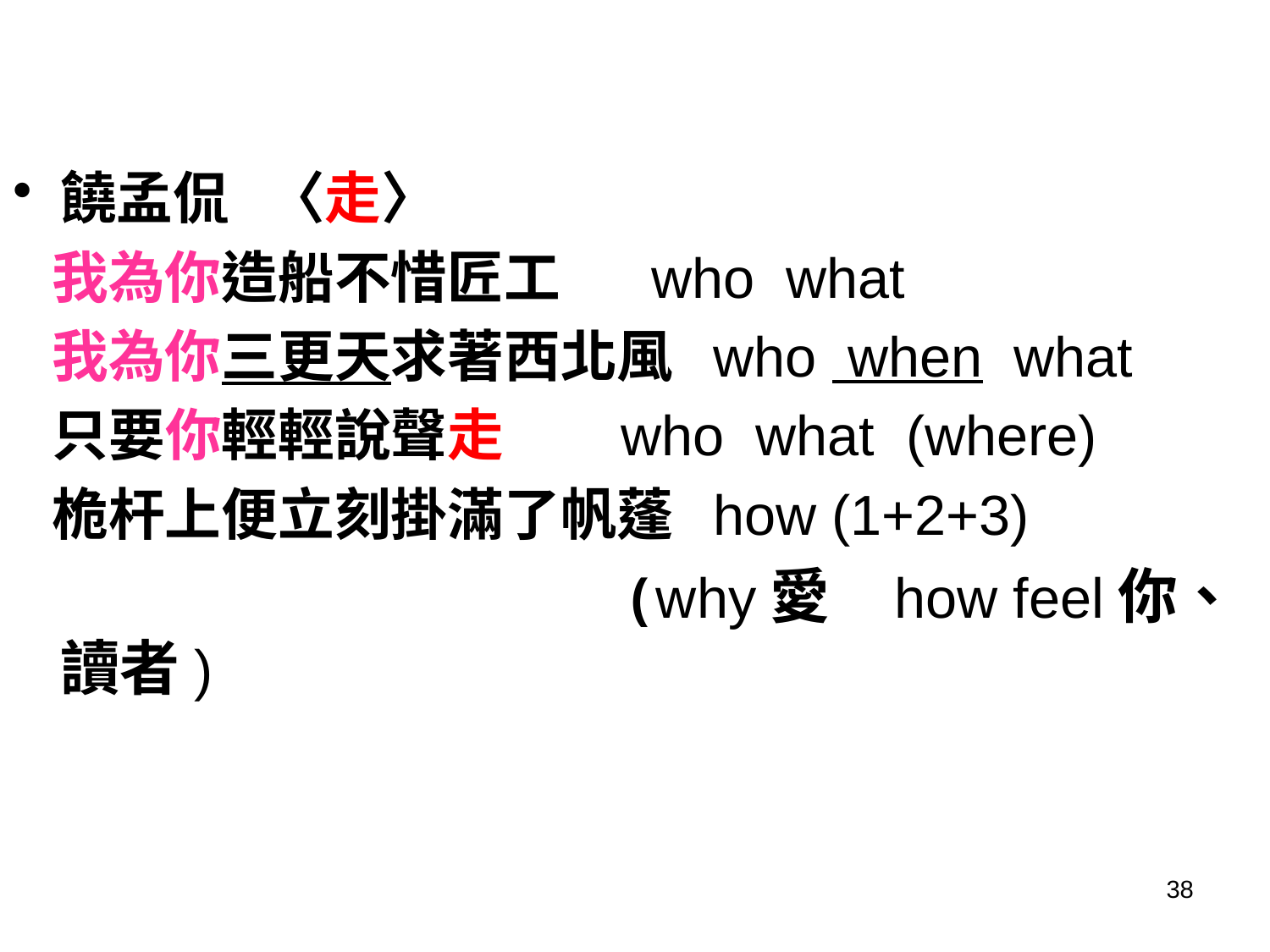

饒孟侃   〈走〉
  我為你造船不惜匠工      who  what
  我為你三更天求著西北風  who  when  what
  只要你輕輕說聲走        who  what  (where)
  桅杆上便立刻掛滿了帆蓬  how (1+2+3)
                  (why愛    how feel你、讀者)

38